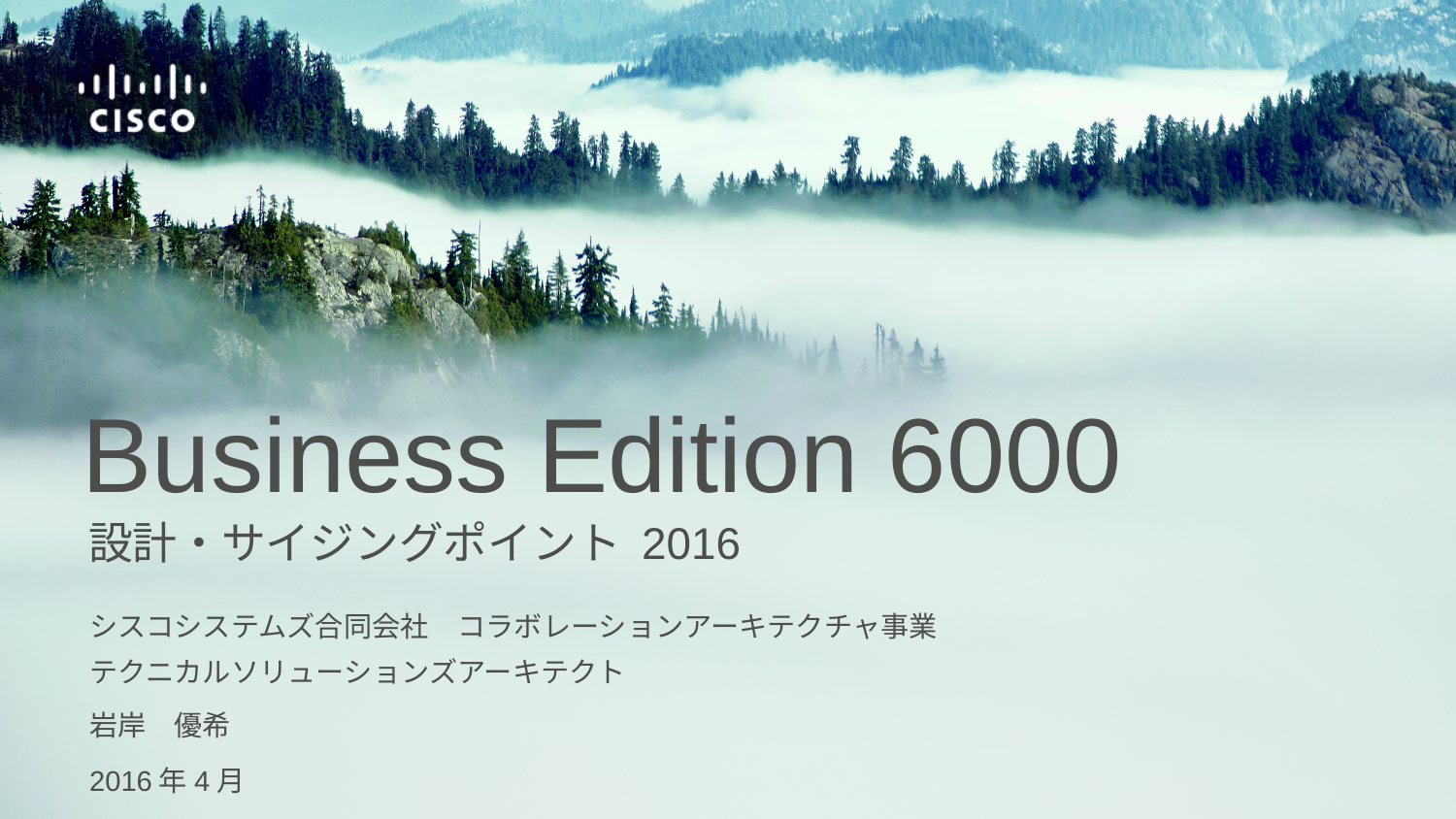

# Business Edition 6000
設計・サイジングポイント 2016
シスコシステムズ合同会社　コラボレーションアーキテクチャ事業
テクニカルソリューションズアーキテクト
岩岸　優希
2016年4月